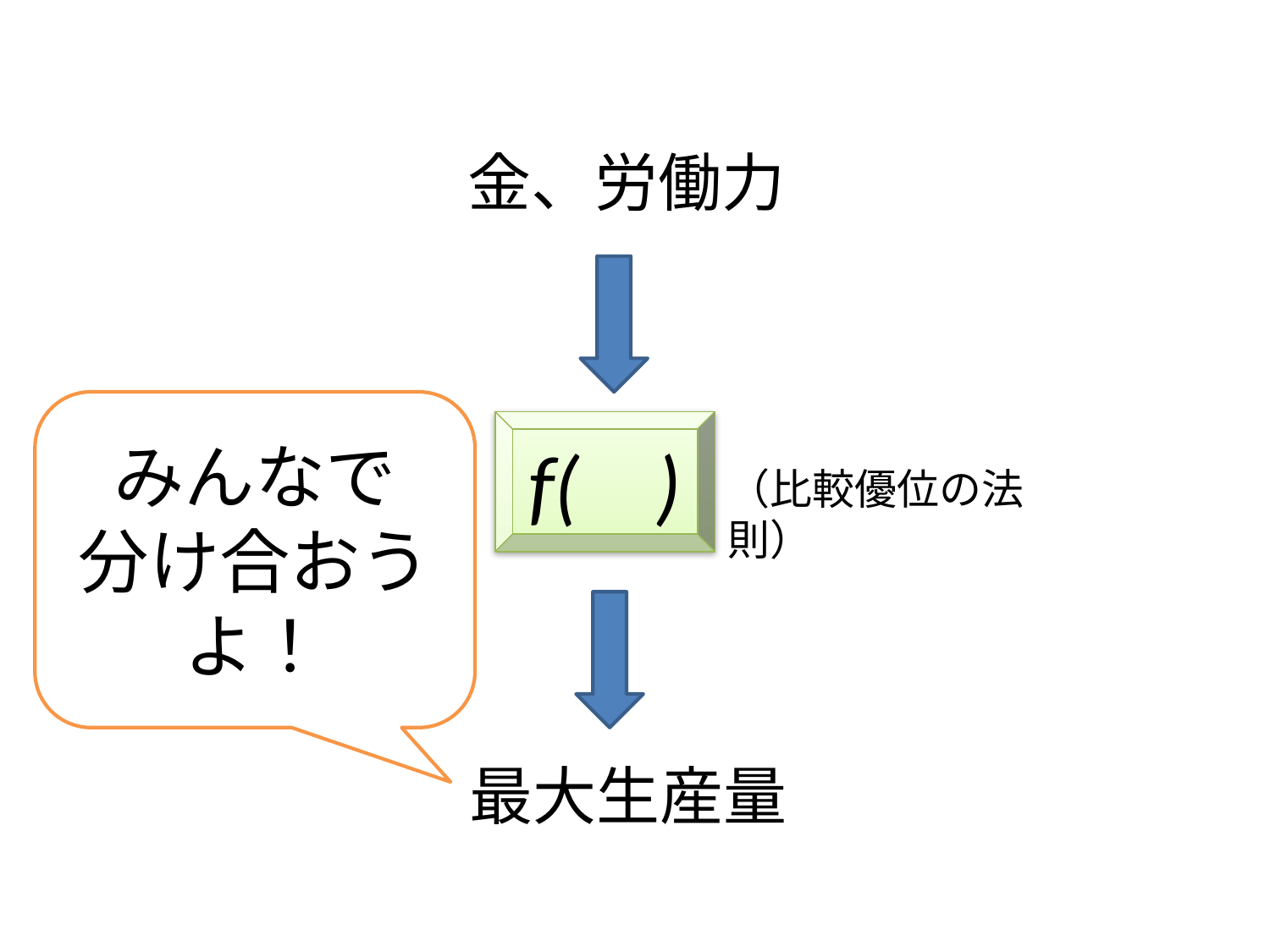

金、労働力

みんなで
分け合おうよ！
f(    )
（比較優位の法則）

最大生産量